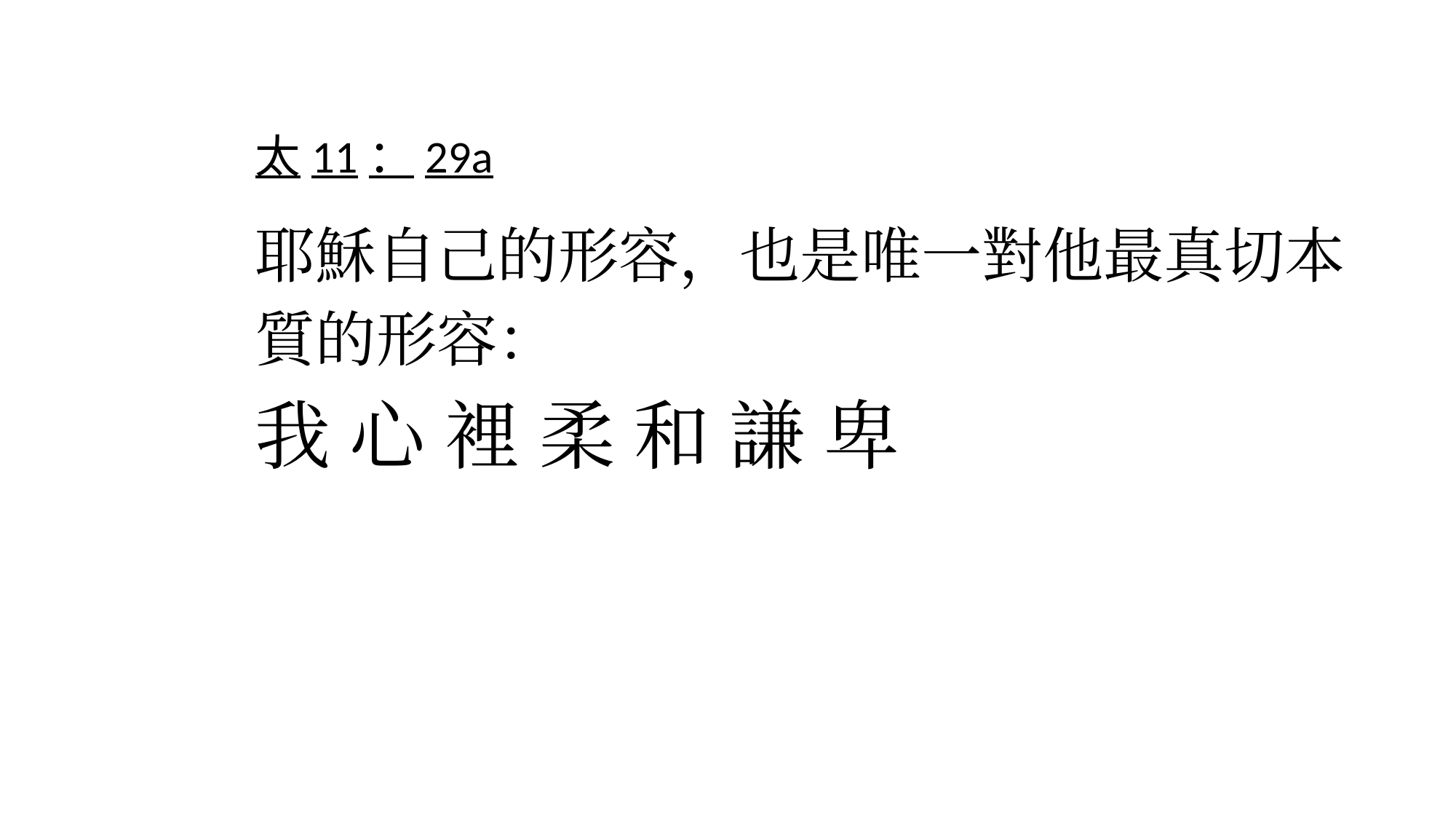

太11：29a
耶穌自己的形容，也是唯一對他最真切本質的形容：
我 心 裡 柔 和 謙 卑